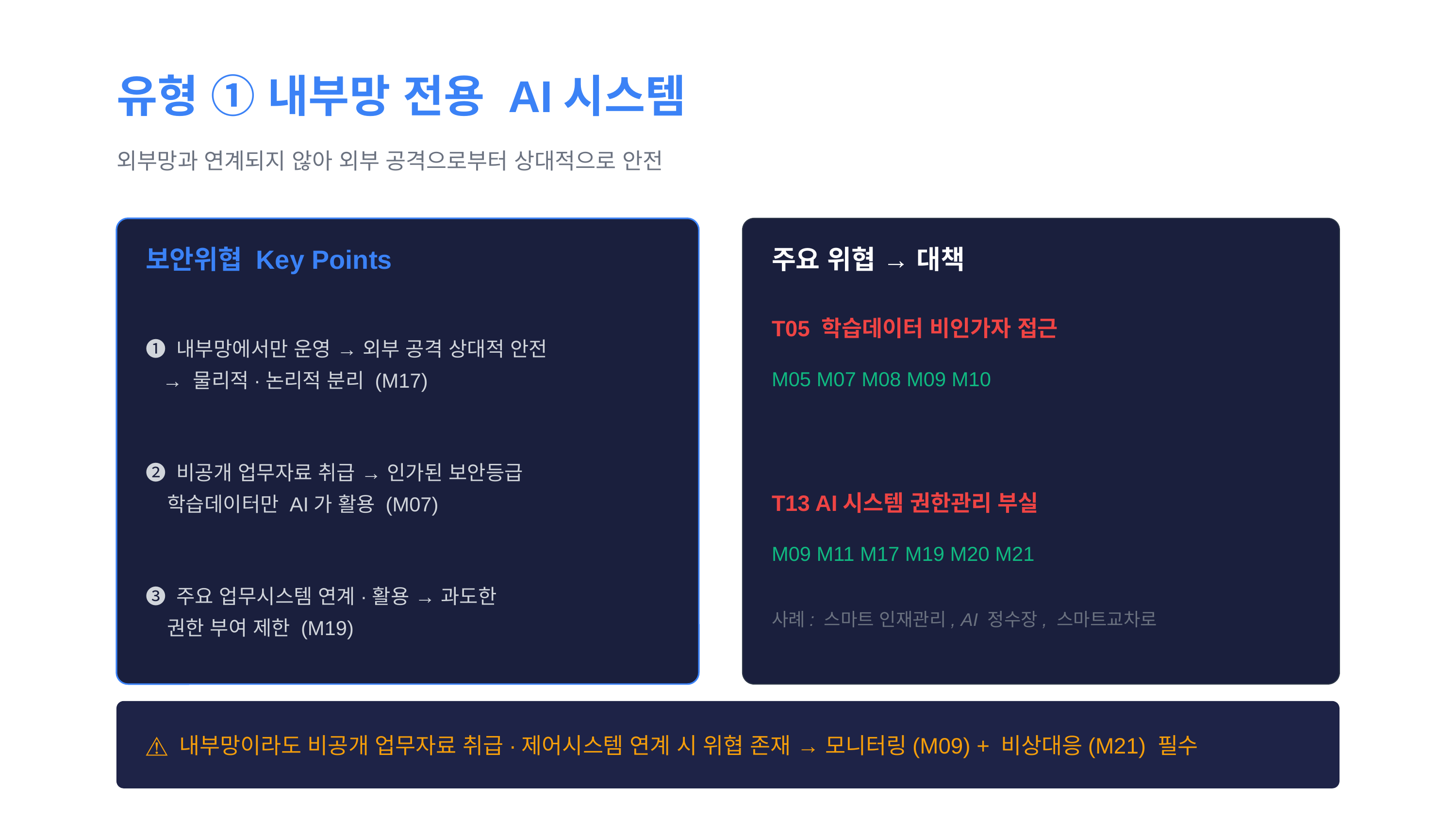

유형 ① 내부망 전용 AI시스템
외부망과 연계되지 않아 외부 공격으로부터 상대적으로 안전

보안위협 Key Points
주요 위협 → 대책
❶ 내부망에서만 운영 → 외부 공격 상대적 안전
   → 물리적·논리적 분리 (M17)
T05 학습데이터 비인가자 접근
M05 M07 M08 M09 M10
❷ 비공개 업무자료 취급 → 인가된 보안등급
   학습데이터만 AI가 활용 (M07)
T13 AI시스템 권한관리 부실
M09 M11 M17 M19 M20 M21
❸ 주요 업무시스템 연계·활용 → 과도한
   권한 부여 제한 (M19)
사례: 스마트 인재관리, AI 정수장, 스마트교차로

⚠ 내부망이라도 비공개 업무자료 취급·제어시스템 연계 시 위협 존재 → 모니터링(M09) + 비상대응(M21) 필수